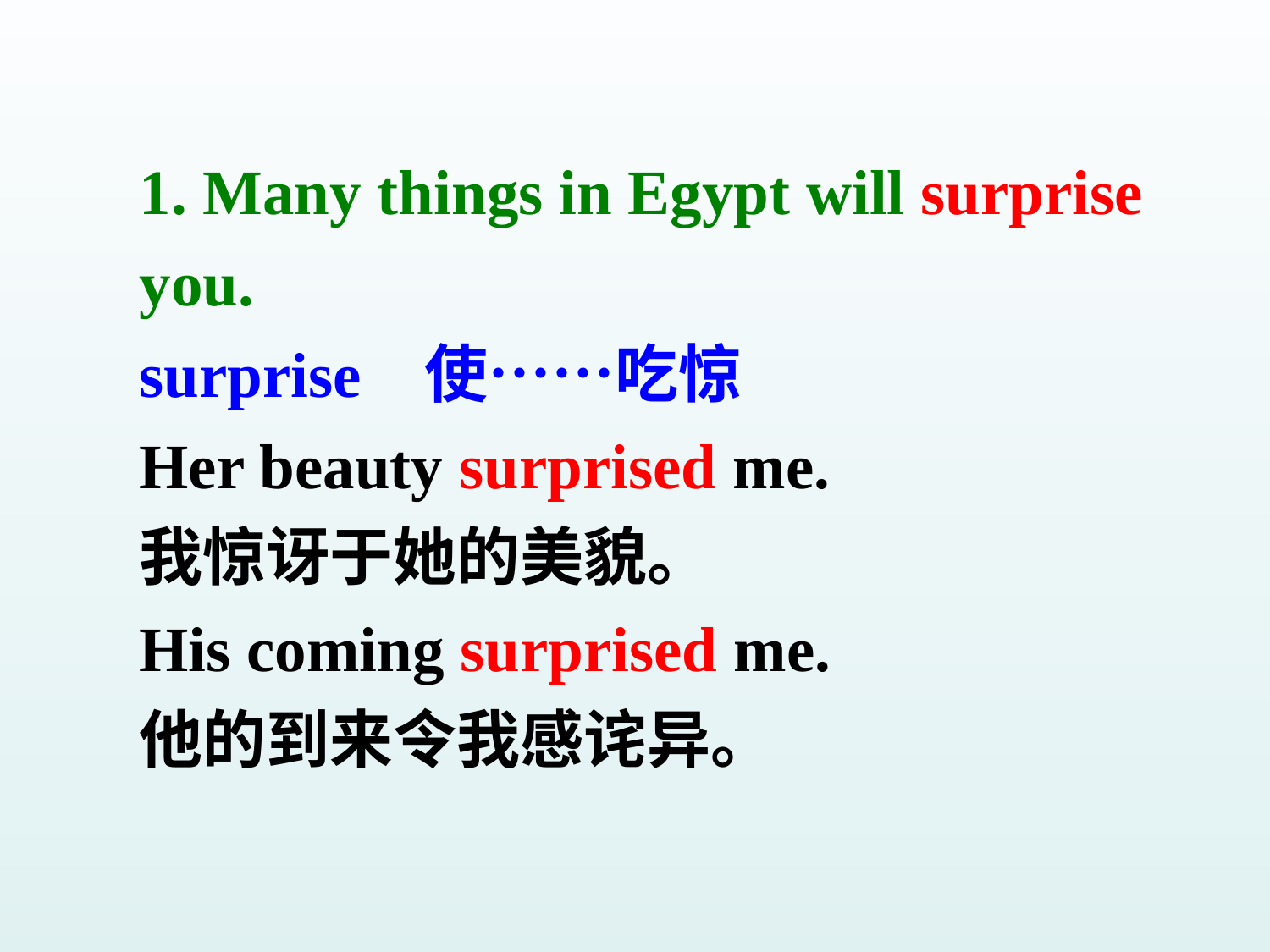

1. Many things in Egypt will surprise you.
surprise   使……吃惊
Her beauty surprised me.
我惊讶于她的美貌。
His coming surprised me.
他的到来令我感诧异。